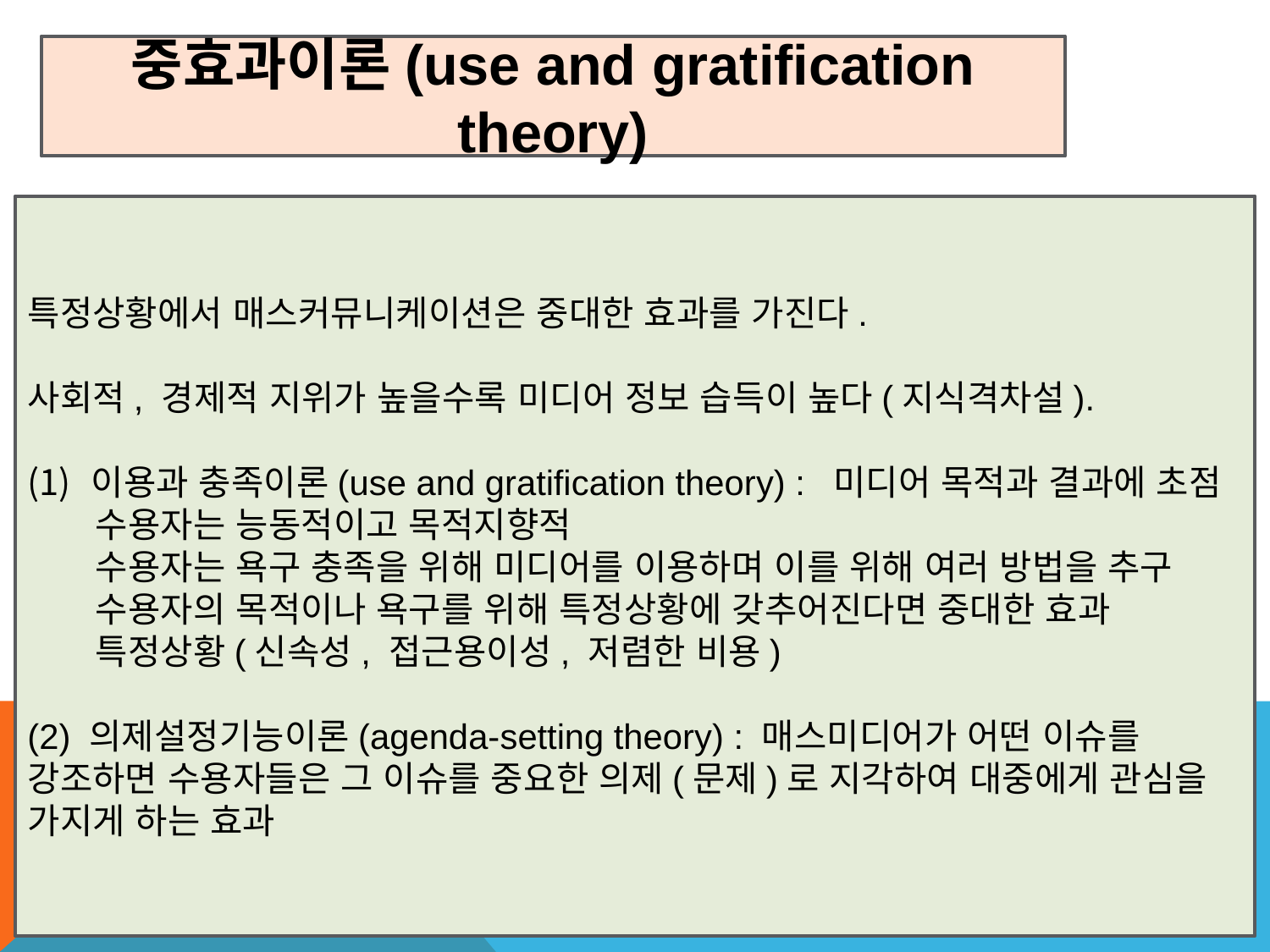

중효과이론(use and gratification theory)
특정상황에서 매스커뮤니케이션은 중대한 효과를 가진다.

사회적, 경제적 지위가 높을수록 미디어 정보 습득이 높다(지식격차설).

이용과 충족이론(use and gratification theory) :  미디어 목적과 결과에 초점
      수용자는 능동적이고 목적지향적
      수용자는 욕구 충족을 위해 미디어를 이용하며 이를 위해 여러 방법을 추구
      수용자의 목적이나 욕구를 위해 특정상황에 갖추어진다면 중대한 효과
      특정상황(신속성, 접근용이성, 저렴한 비용)

(2) 의제설정기능이론(agenda-setting theory) : 매스미디어가 어떤 이슈를 강조하면 수용자들은 그 이슈를 중요한 의제(문제)로 지각하여 대중에게 관심을 가지게 하는 효과